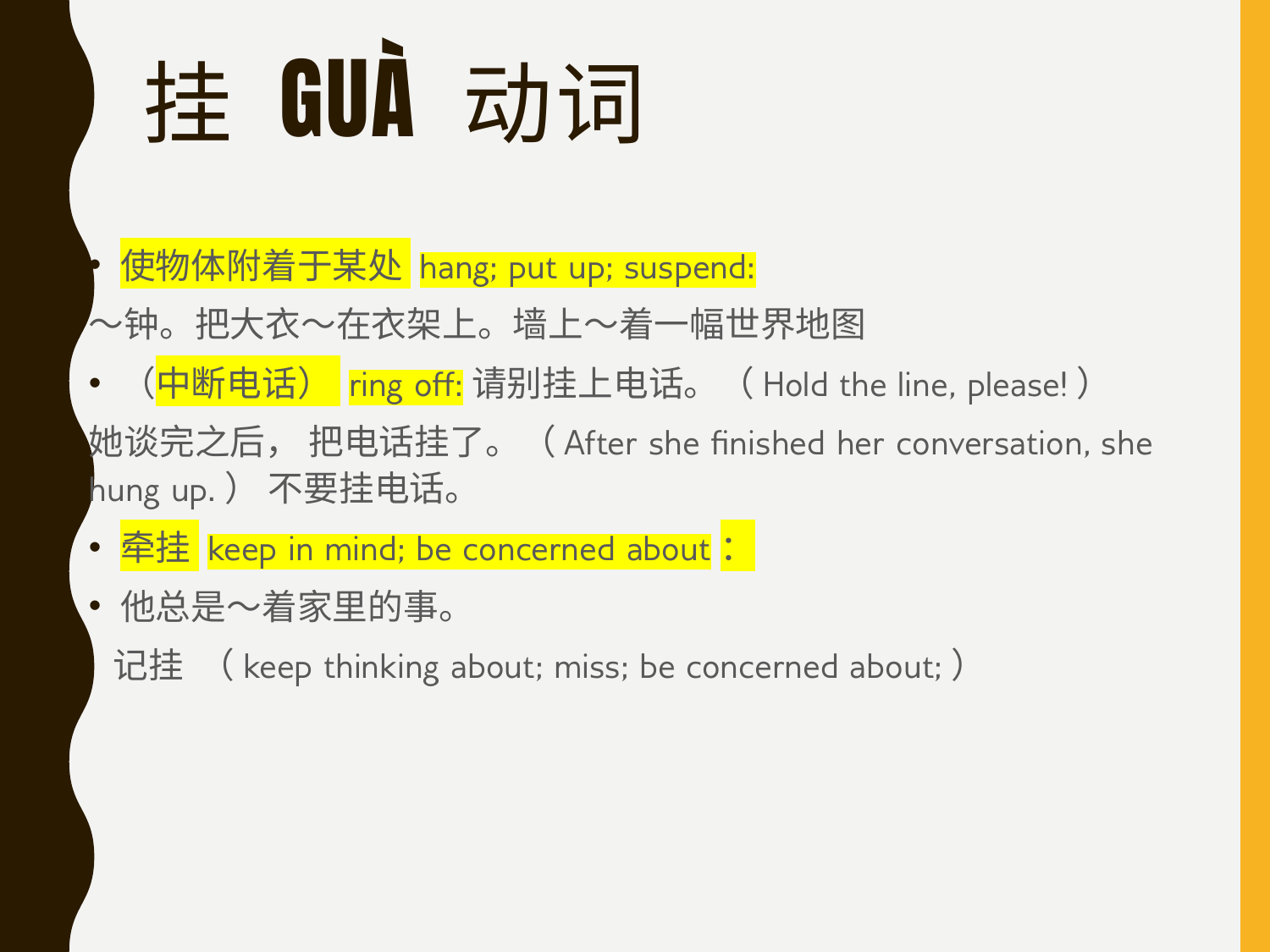

# 挂 guà 动词
使物体附着于某处 hang; put up; suspend:
～钟。把大衣～在衣架上。墙上～着一幅世界地图
（中断电话） ring off:请别挂上电话。（Hold the line, please!）
她谈完之后， 把电话挂了。（After she finished her conversation, she hung up.） 不要挂电话。
牵挂 keep in mind; be concerned about：
他总是～着家里的事。
  记挂  （keep thinking about; miss; be concerned about;）